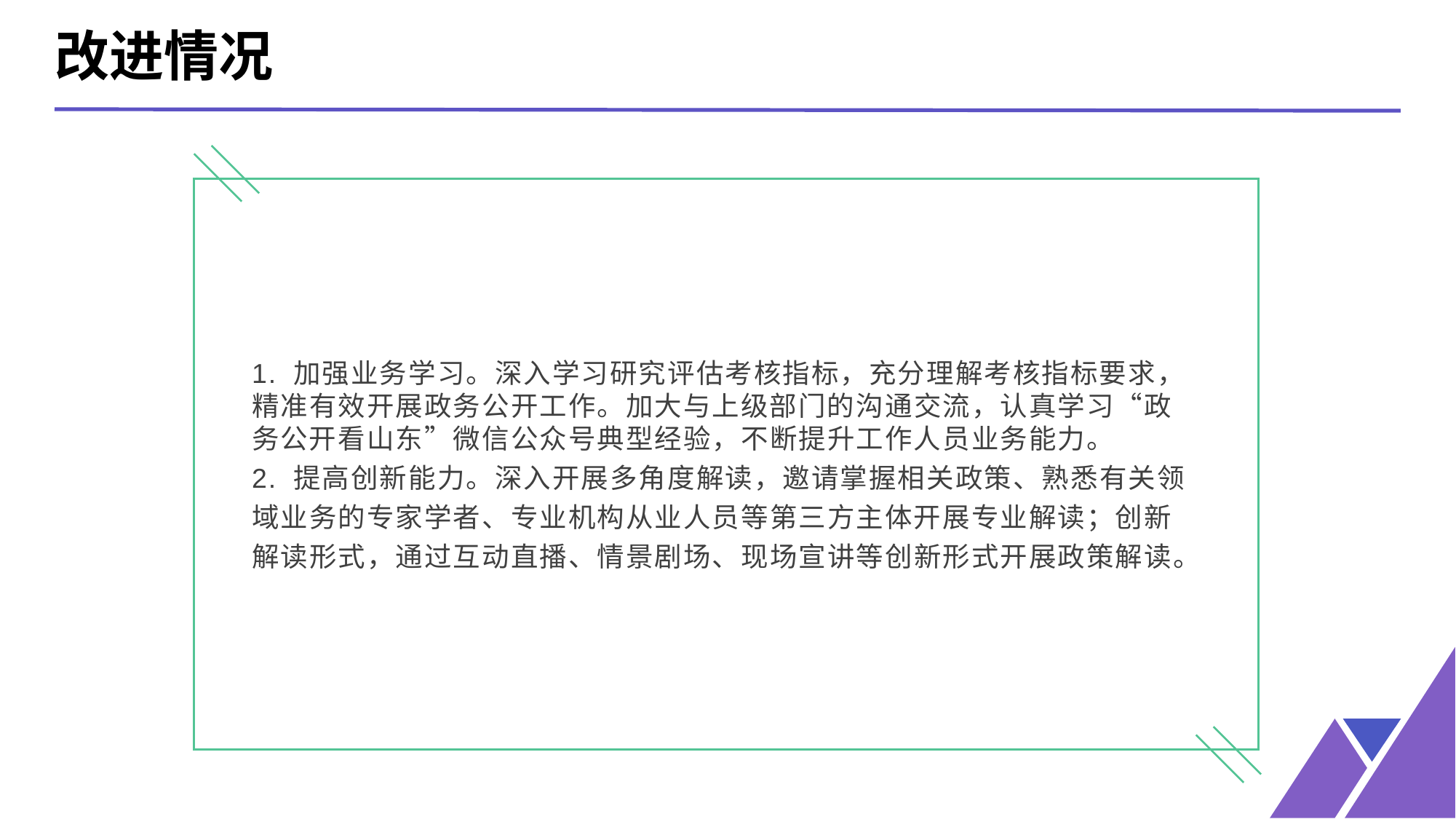

改进情况

1. 加强业务学习。深入学习研究评估考核指标，充分理解考核指标要求，精准有效开展政务公开工作。加大与上级部门的沟通交流，认真学习“政务公开看山东”微信公众号典型经验，不断提升工作人员业务能力。
2. 提高创新能力。深入开展多角度解读，邀请掌握相关政策、熟悉有关领域业务的专家学者、专业机构从业人员等第三方主体开展专业解读；创新解读形式，通过互动直播、情景剧场、现场宣讲等创新形式开展政策解读。